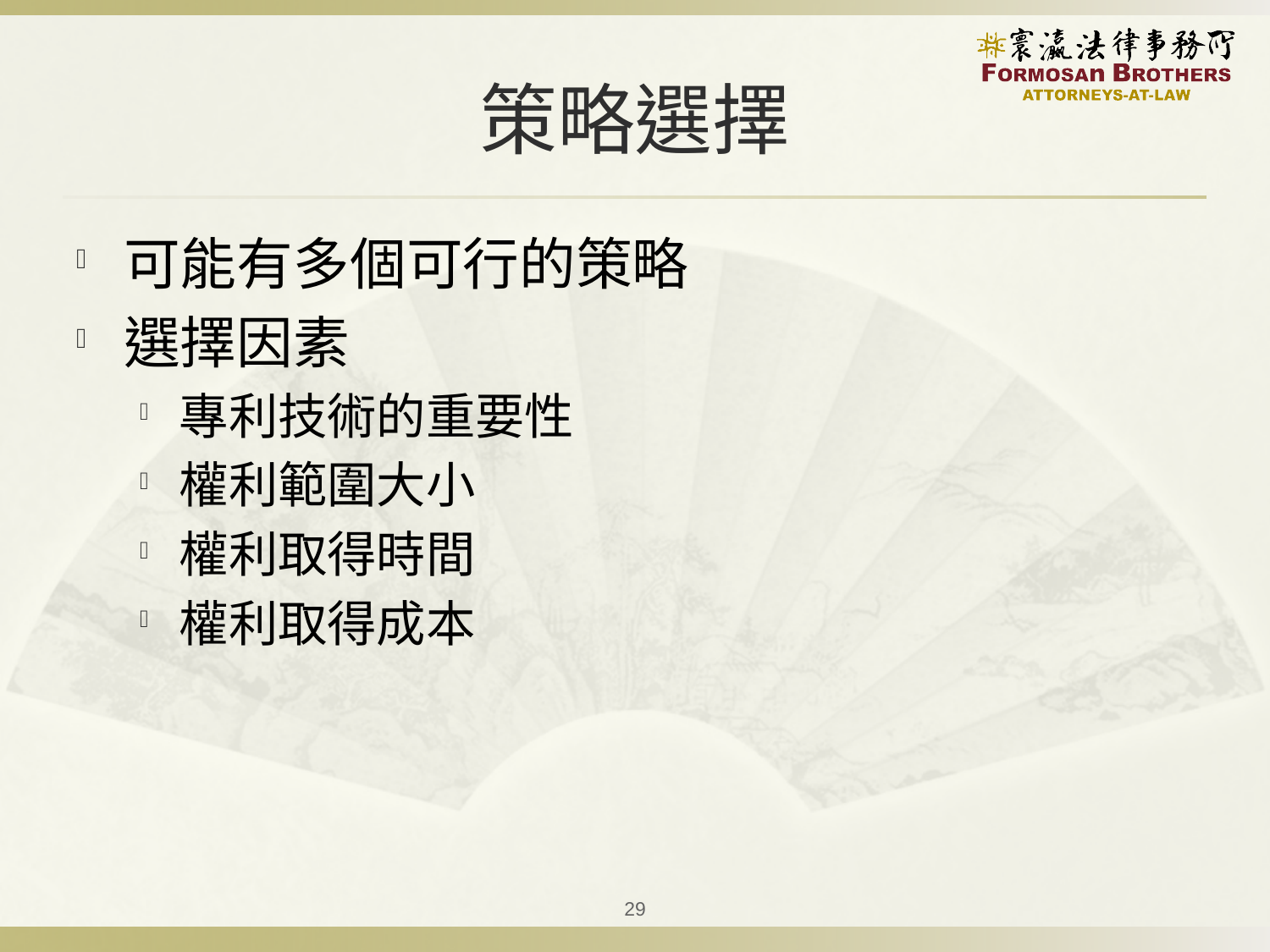

# 策略選擇
可能有多個可行的策略
選擇因素
專利技術的重要性
權利範圍大小
權利取得時間
權利取得成本
29